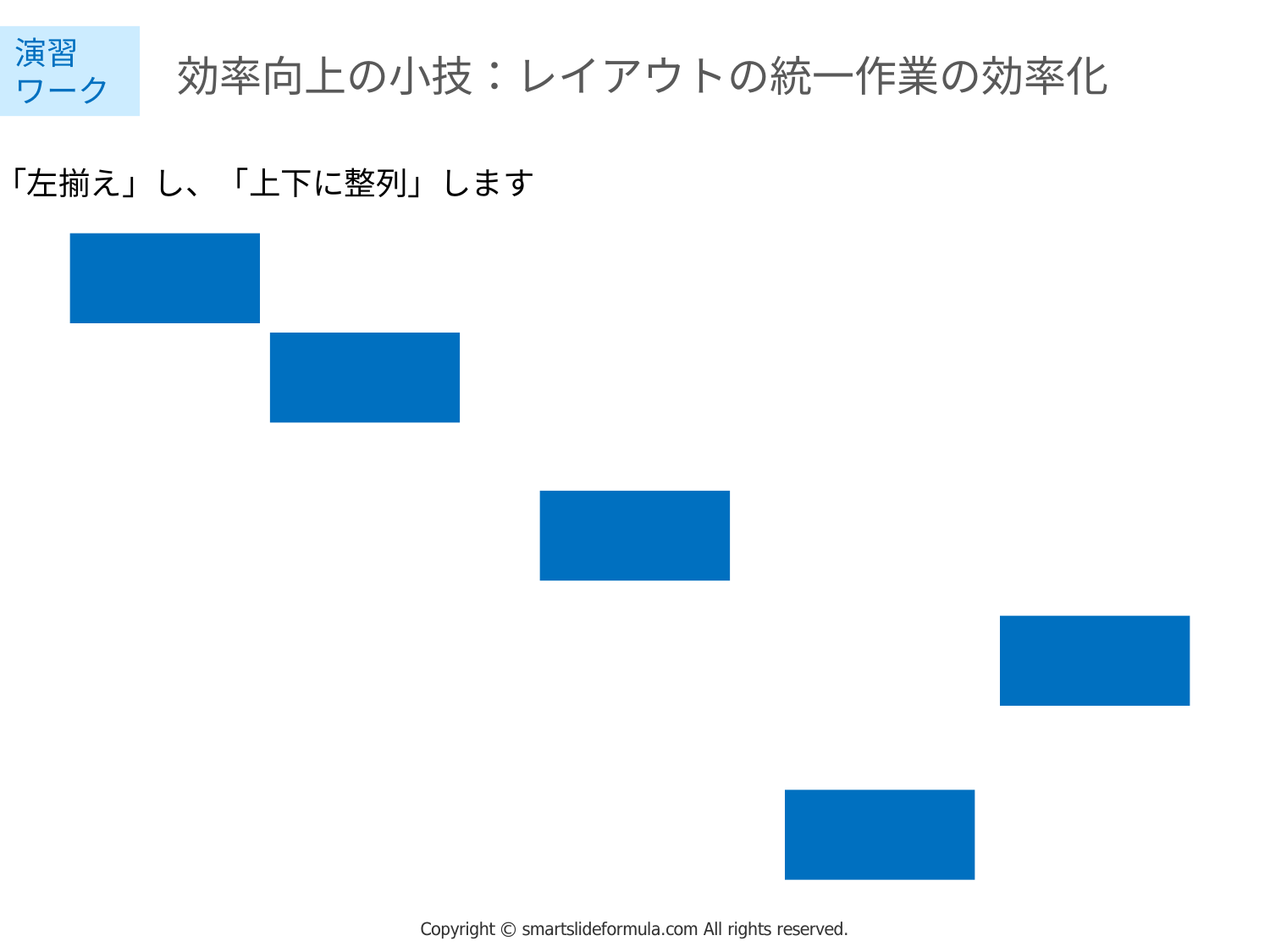

# 効率向上の小技：レイアウトの統一作業の効率化
「左揃え」し、「上下に整列」します